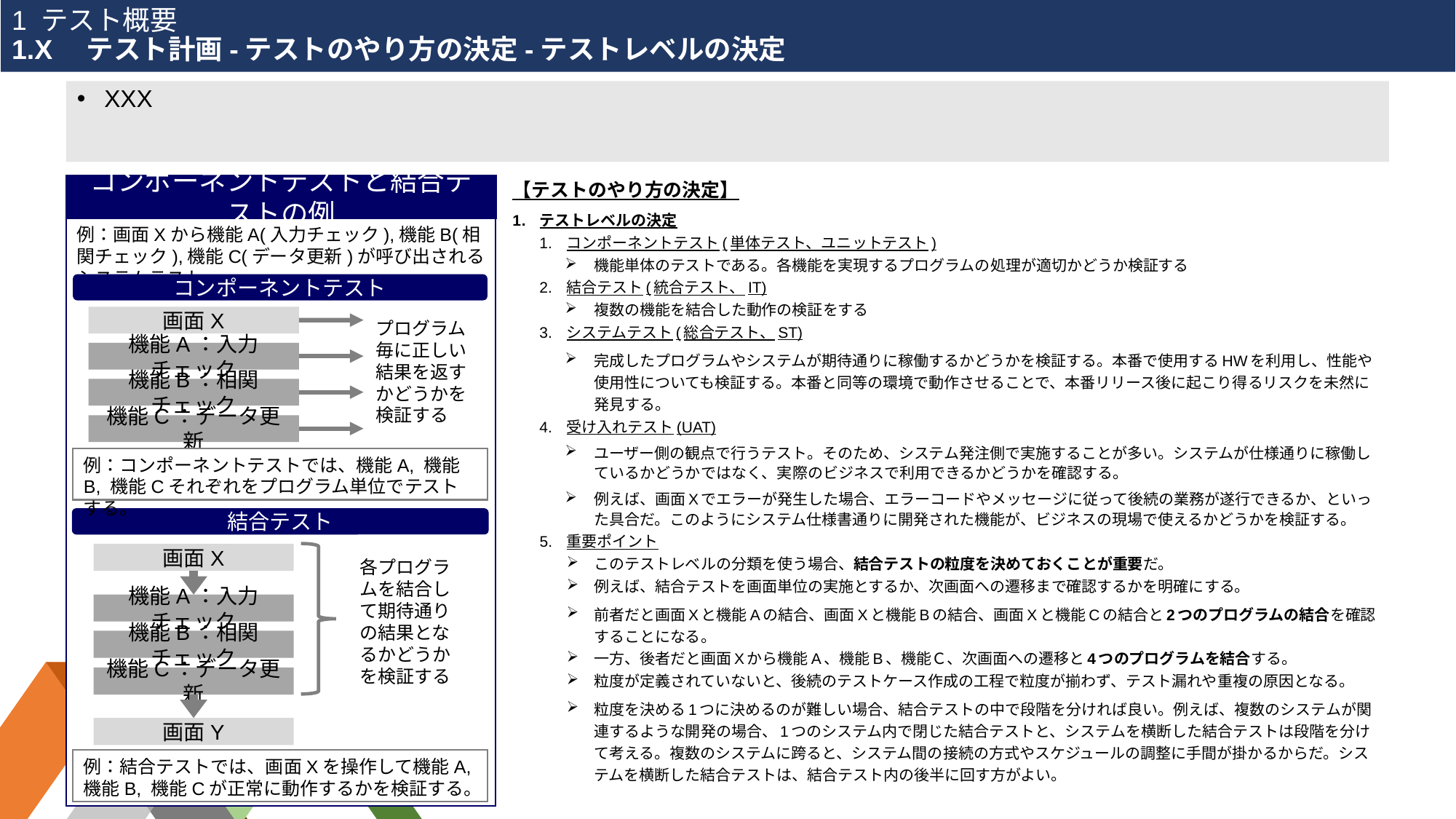

# 1 テスト概要 1.X　テスト計画-テストのやり方の決定-テストレベルの決定
XXX
【テストのやり方の決定】
テストレベルの決定
コンポーネントテスト(単体テスト、ユニットテスト)
機能単体のテストである。各機能を実現するプログラムの処理が適切かどうか検証する
結合テスト(統合テスト、IT)
複数の機能を結合した動作の検証をする
システムテスト(総合テスト、ST)
完成したプログラムやシステムが期待通りに稼働するかどうかを検証する。本番で使用するHWを利用し、性能や使用性についても検証する。本番と同等の環境で動作させることで、本番リリース後に起こり得るリスクを未然に発見する。
受け入れテスト(UAT)
ユーザー側の観点で行うテスト。そのため、システム発注側で実施することが多い。システムが仕様通りに稼働しているかどうかではなく、実際のビジネスで利用できるかどうかを確認する。
例えば、画面Xでエラーが発生した場合、エラーコードやメッセージに従って後続の業務が遂行できるか、といった具合だ。このようにシステム仕様書通りに開発された機能が、ビジネスの現場で使えるかどうかを検証する。
重要ポイント
このテストレベルの分類を使う場合、結合テストの粒度を決めておくことが重要だ。
例えば、結合テストを画面単位の実施とするか、次画面への遷移まで確認するかを明確にする。
前者だと画面Xと機能Aの結合、画面Xと機能Bの結合、画面Xと機能Cの結合と2つのプログラムの結合を確認することになる。
一方、後者だと画面Xから機能A、機能B、機能Ｃ、次画面への遷移と4つのプログラムを結合する。
粒度が定義されていないと、後続のテストケース作成の工程で粒度が揃わず、テスト漏れや重複の原因となる。
粒度を決める1つに決めるのが難しい場合、結合テストの中で段階を分ければ良い。例えば、複数のシステムが関連するような開発の場合、1つのシステム内で閉じた結合テストと、システムを横断した結合テストは段階を分けて考える。複数のシステムに跨ると、システム間の接続の方式やスケジュールの調整に手間が掛かるからだ。システムを横断した結合テストは、結合テスト内の後半に回す方がよい。
コンポーネントテストと結合テストの例
例：画面Xから機能A(入力チェック),機能B(相関チェック),機能C(データ更新)が呼び出されるシステムテスト
コンポーネントテスト
画面X
プログラム毎に正しい結果を返すかどうかを検証する
機能A：入力チェック
機能B：相関チェック
機能C：データ更新
例：コンポーネントテストでは、機能A, 機能B, 機能Cそれぞれをプログラム単位でテストする。
結合テスト

画面X
各プログラムを結合して期待通りの結果となるかどうかを検証する
機能A：入力チェック
機能B：相関チェック
機能C：データ更新
画面Y
例：結合テストでは、画面Xを操作して機能A, 機能B, 機能Cが正常に動作するかを検証する。